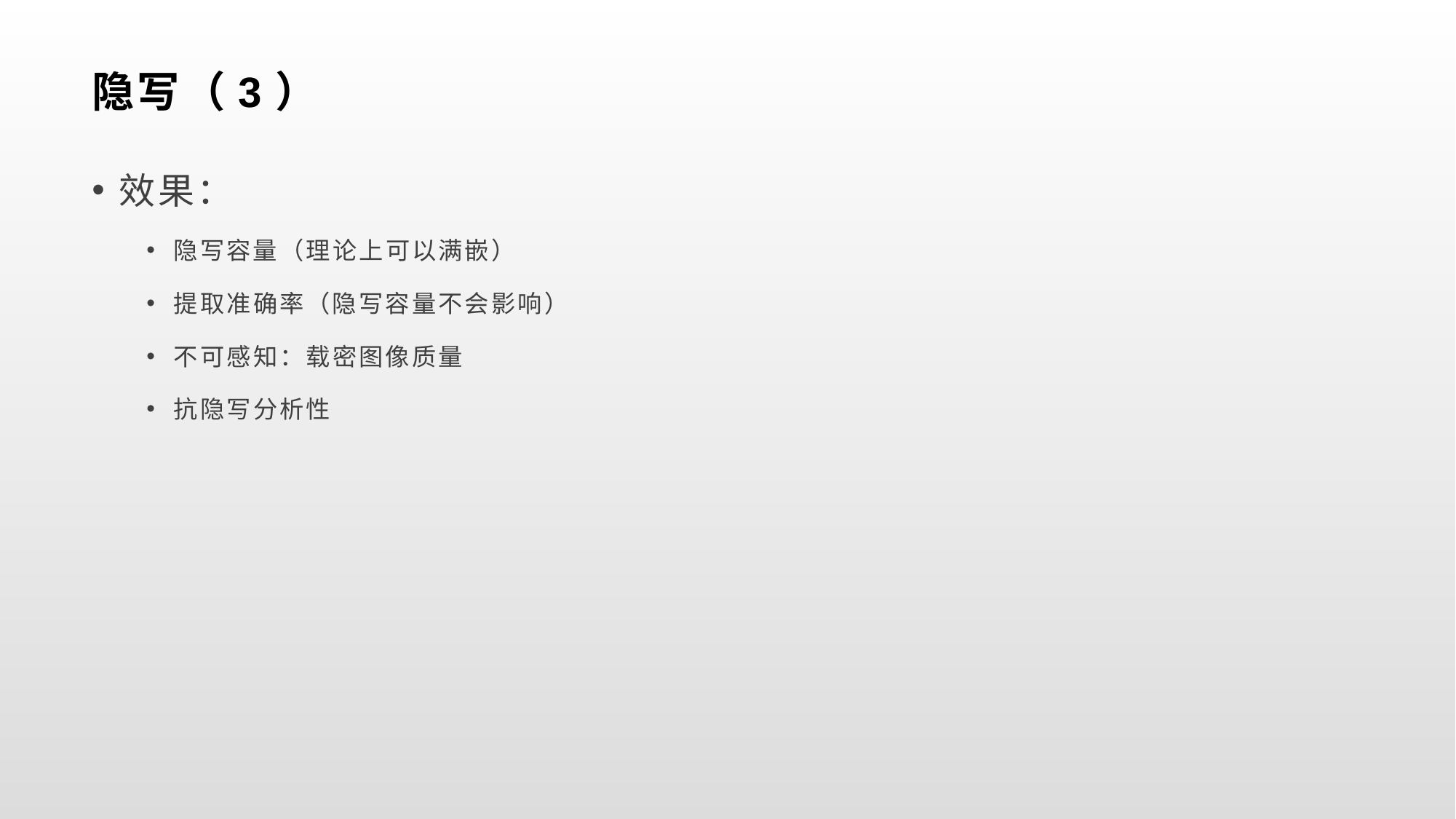

# 隐写（3）
效果：
隐写容量（理论上可以满嵌）
提取准确率（隐写容量不会影响）
不可感知：载密图像质量
抗隐写分析性